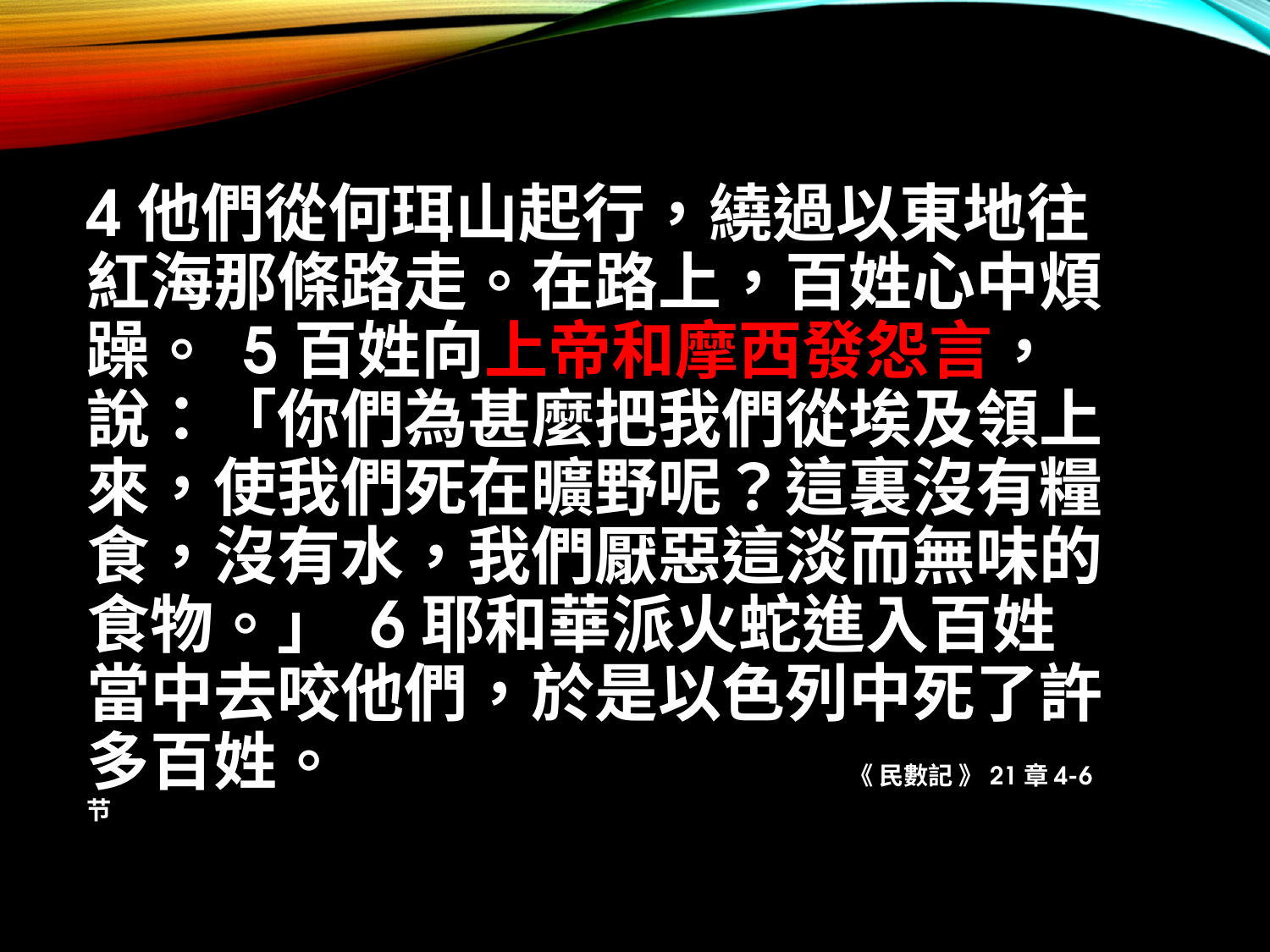

4他們從何珥山起行，繞過以東地往紅海那條路走。在路上，百姓心中煩躁。 5百姓向上帝和摩西發怨言，說：「你們為甚麼把我們從埃及領上來，使我們死在曠野呢？這裏沒有糧食，沒有水，我們厭惡這淡而無味的食物。」 6耶和華派火蛇進入百姓當中去咬他們，於是以色列中死了許多百姓。  				《 民數記 》21章4-6节